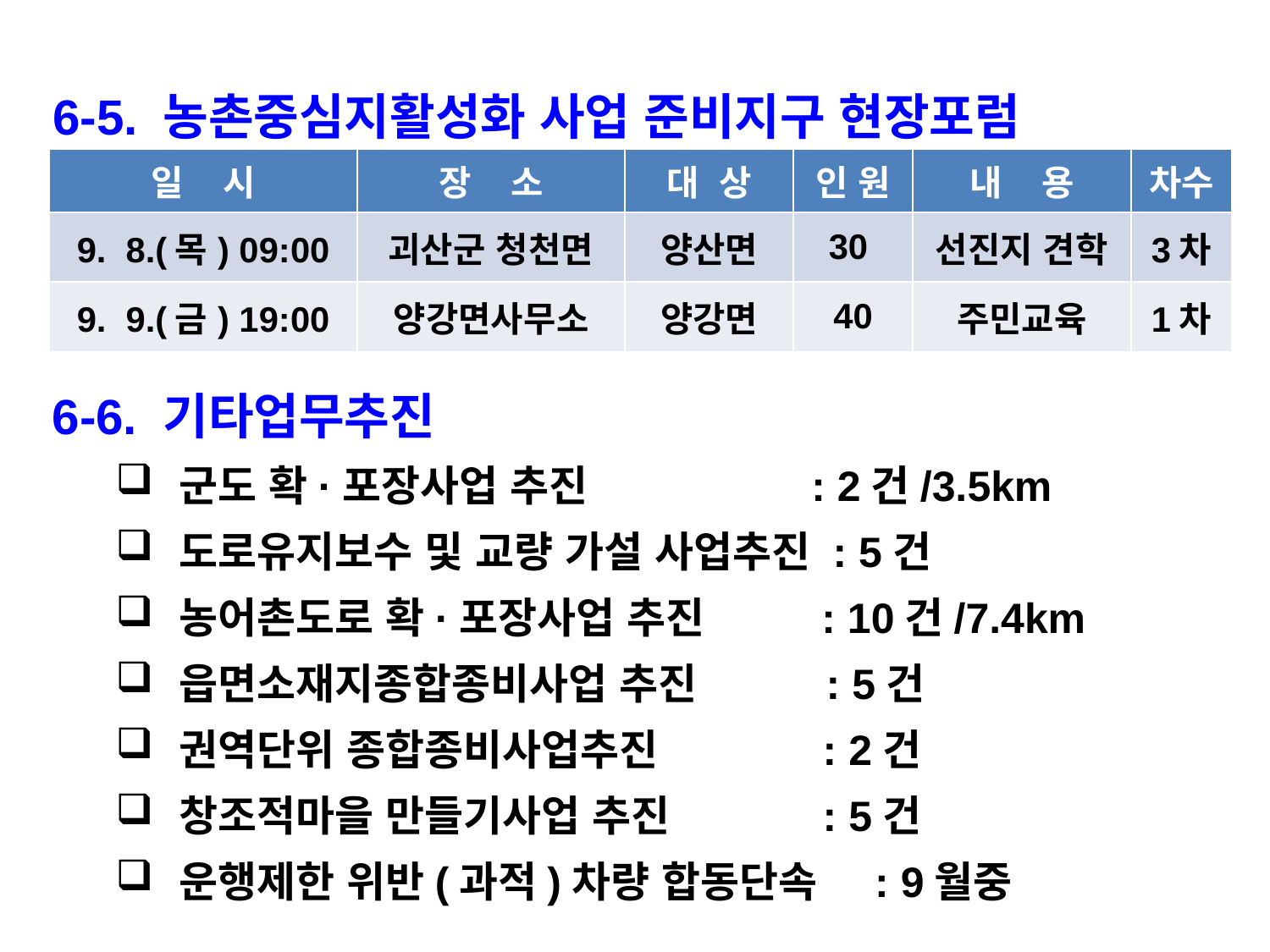

6-5. 농촌중심지활성화 사업 준비지구 현장포럼

| 일 시 | 장 소 | 대 상 | 인 원 | 내 용 | 차수 |
| --- | --- | --- | --- | --- | --- |
| 9. 8.(목) 09:00 | 괴산군 청천면 | 양산면 | 30 | 선진지 견학 | 3차 |
| 9. 9.(금) 19:00 | 양강면사무소 | 양강면 | 40 | 주민교육 | 1차 |
6-6. 기타업무추진
군도 확·포장사업 추진                  : 2건/3.5km
도로유지보수 및 교량 가설 사업추진 : 5건
농어촌도로 확·포장사업 추진         : 10건/7.4km
읍면소재지종합종비사업 추진          : 5건
권역단위 종합종비사업추진             : 2건
창조적마을 만들기사업 추진            : 5건
운행제한 위반(과적)차량 합동단속    : 9월중